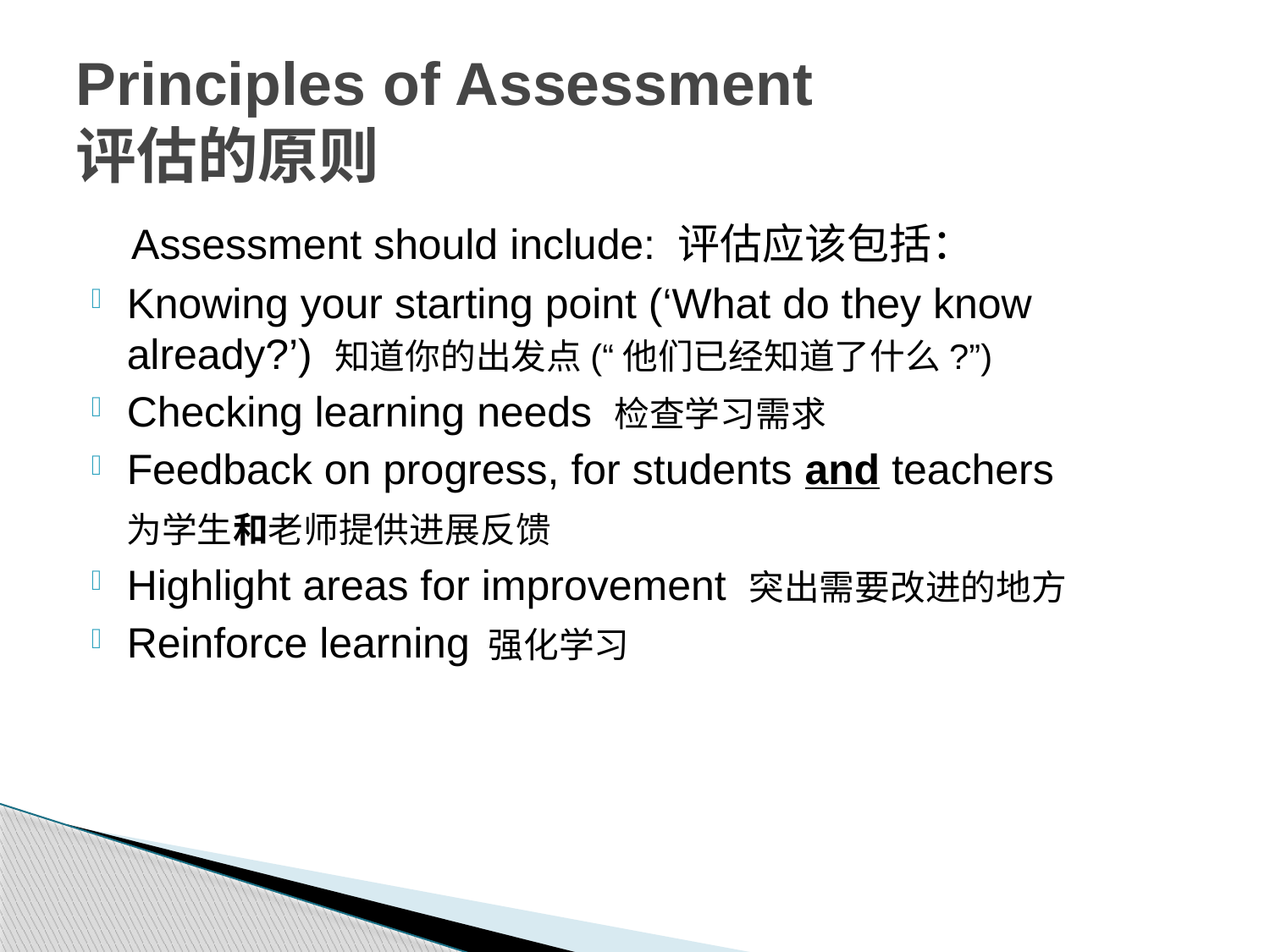

# Principles of Assessment 评估的原则
   Assessment should include: 评估应该包括：
Knowing your starting point (‘What do they know already?’) 知道你的出发点(“他们已经知道了什么?”)
Checking learning needs 检查学习需求
Feedback on progress, for students and teachers
   为学生和老师提供进展反馈
Highlight areas for improvement 突出需要改进的地方
Reinforce learning 强化学习